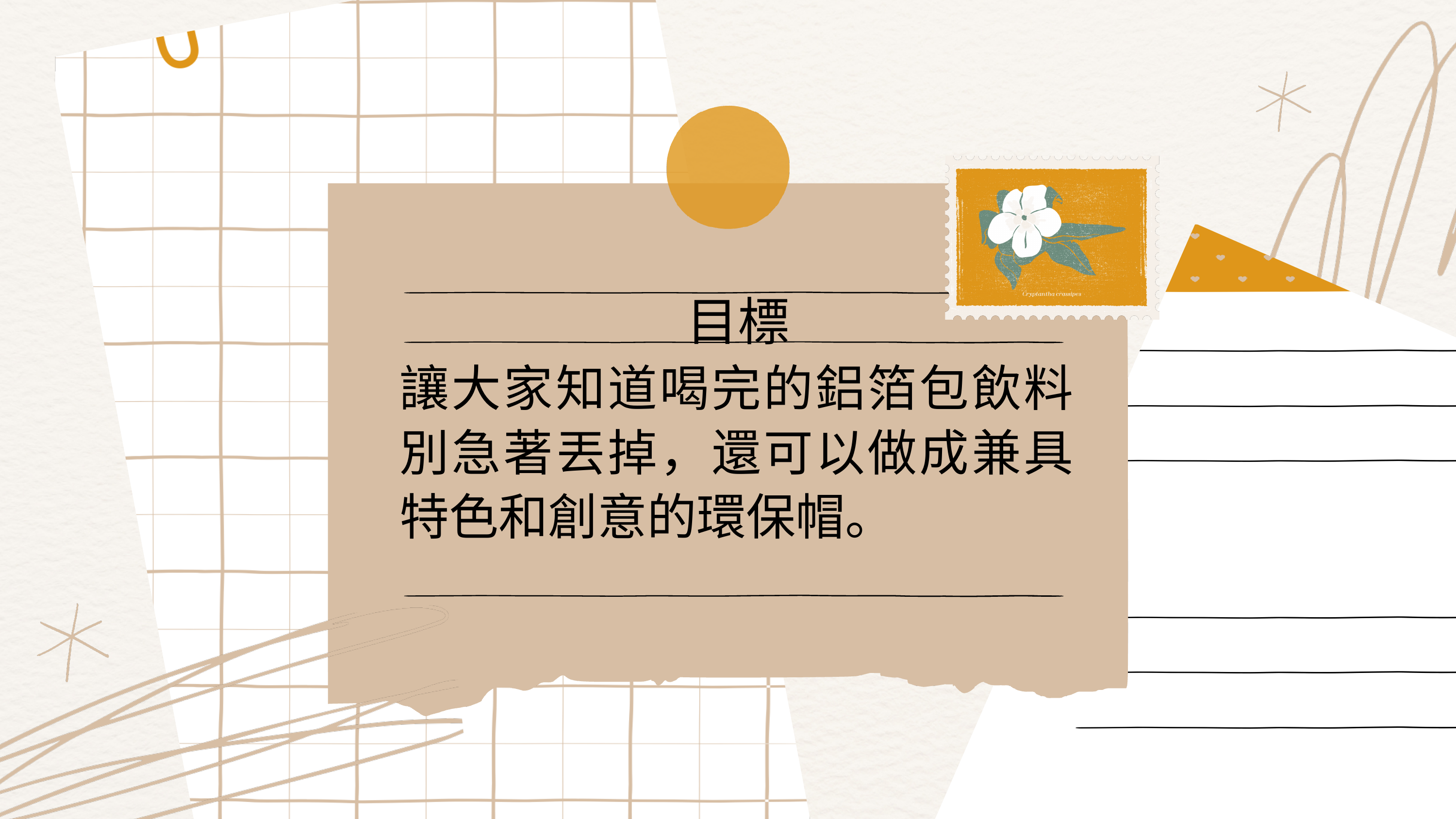

目標

讓大家知道喝完的鋁箔包飲料別急著丟掉，還可以做成兼具特色和創意的環保帽。